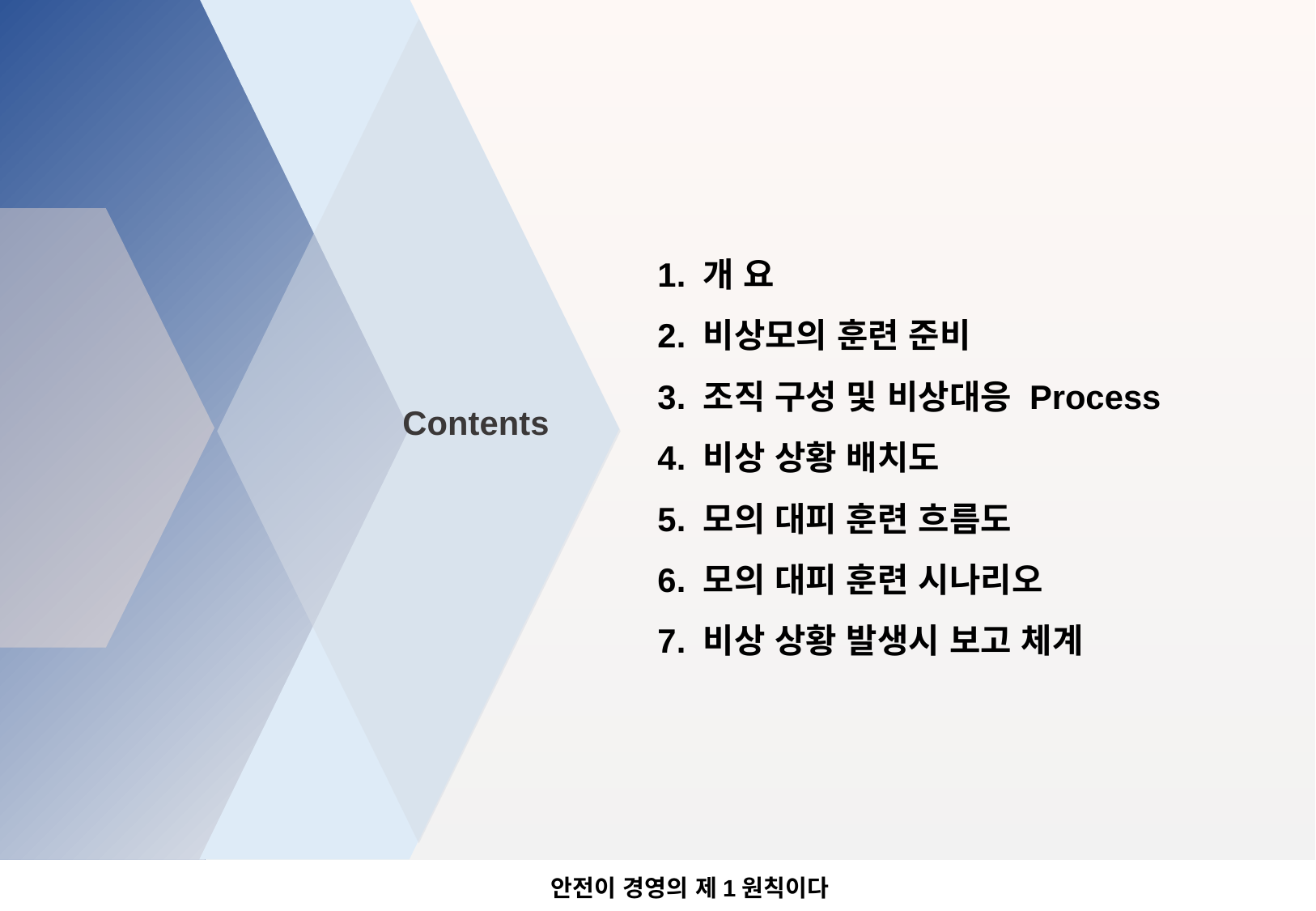

1. 개 요
2. 비상모의 훈련 준비
3. 조직 구성 및 비상대응 Process
4. 비상 상황 배치도
5. 모의 대피 훈련 흐름도
6. 모의 대피 훈련 시나리오
7. 비상 상황 발생시 보고 체계